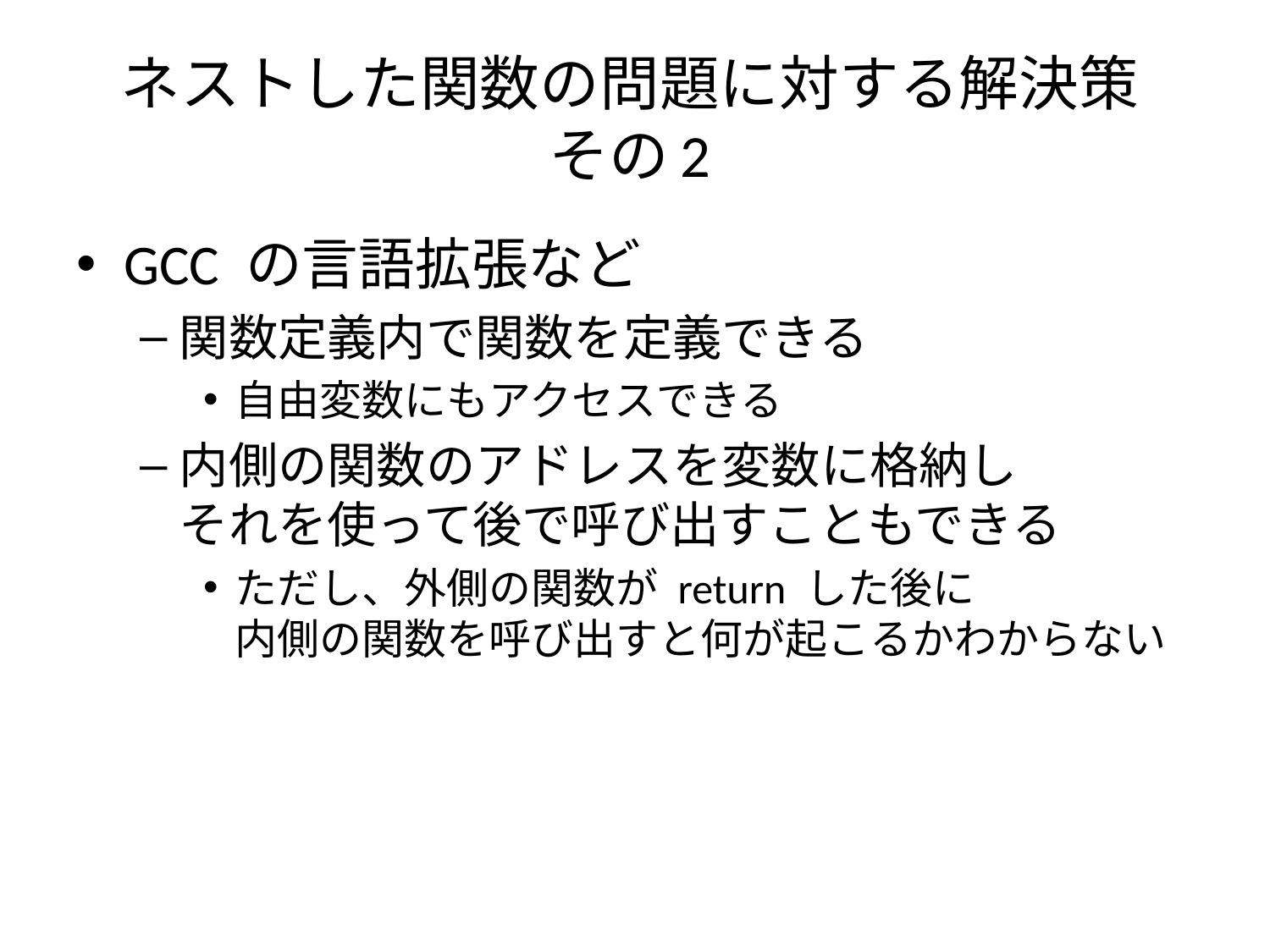

# ネストした関数の問題に対する解決策 その2
GCC の言語拡張など
関数定義内で関数を定義できる
自由変数にもアクセスできる
内側の関数のアドレスを変数に格納し
それを使って後で呼び出すこともできる
ただし、外側の関数が return した後に
内側の関数を呼び出すと何が起こるかわからない